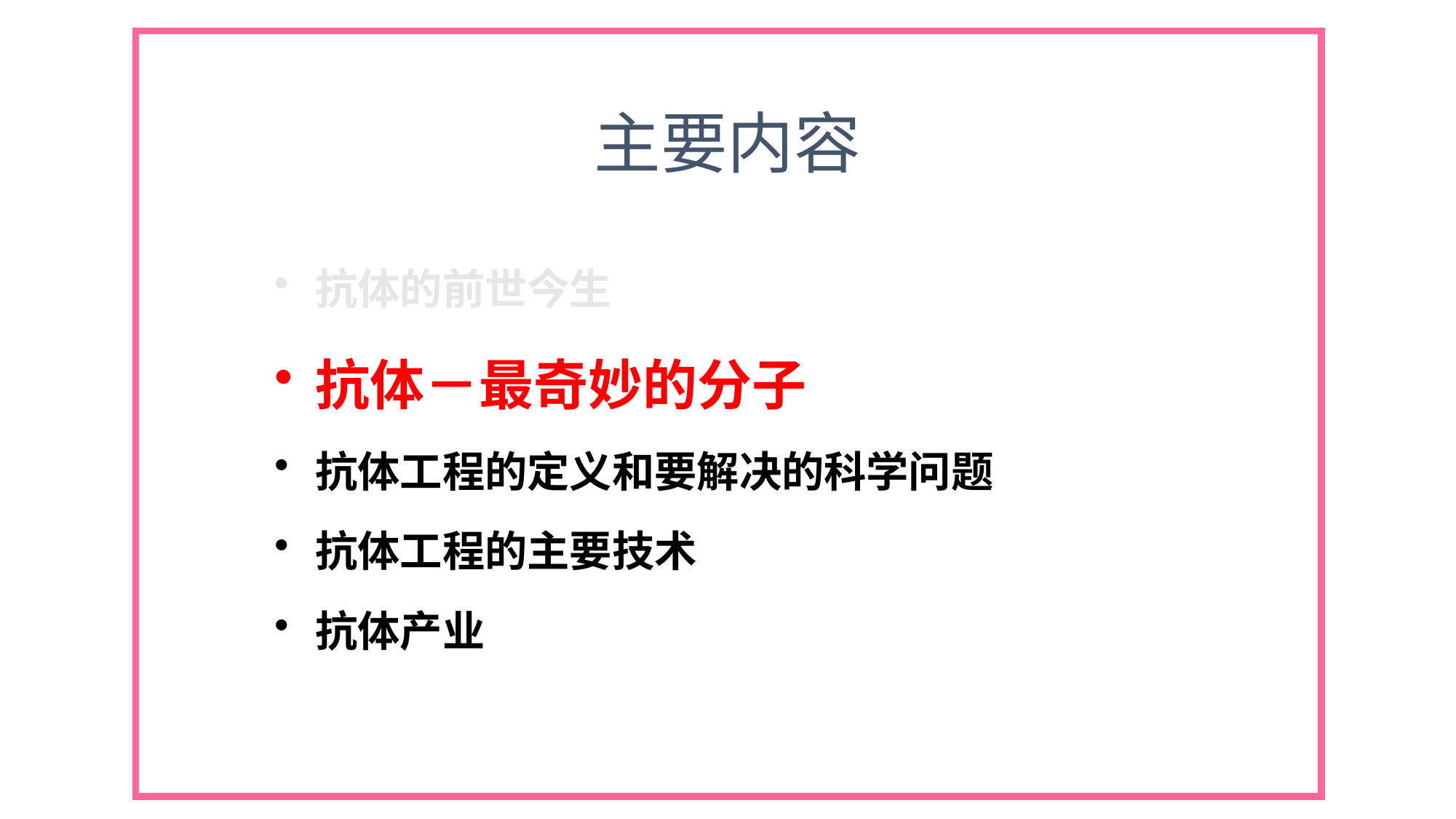

主要内容
抗体的前世今生
抗体－最奇妙的分子
抗体工程的定义和要解决的科学问题
抗体工程的主要技术
抗体产业